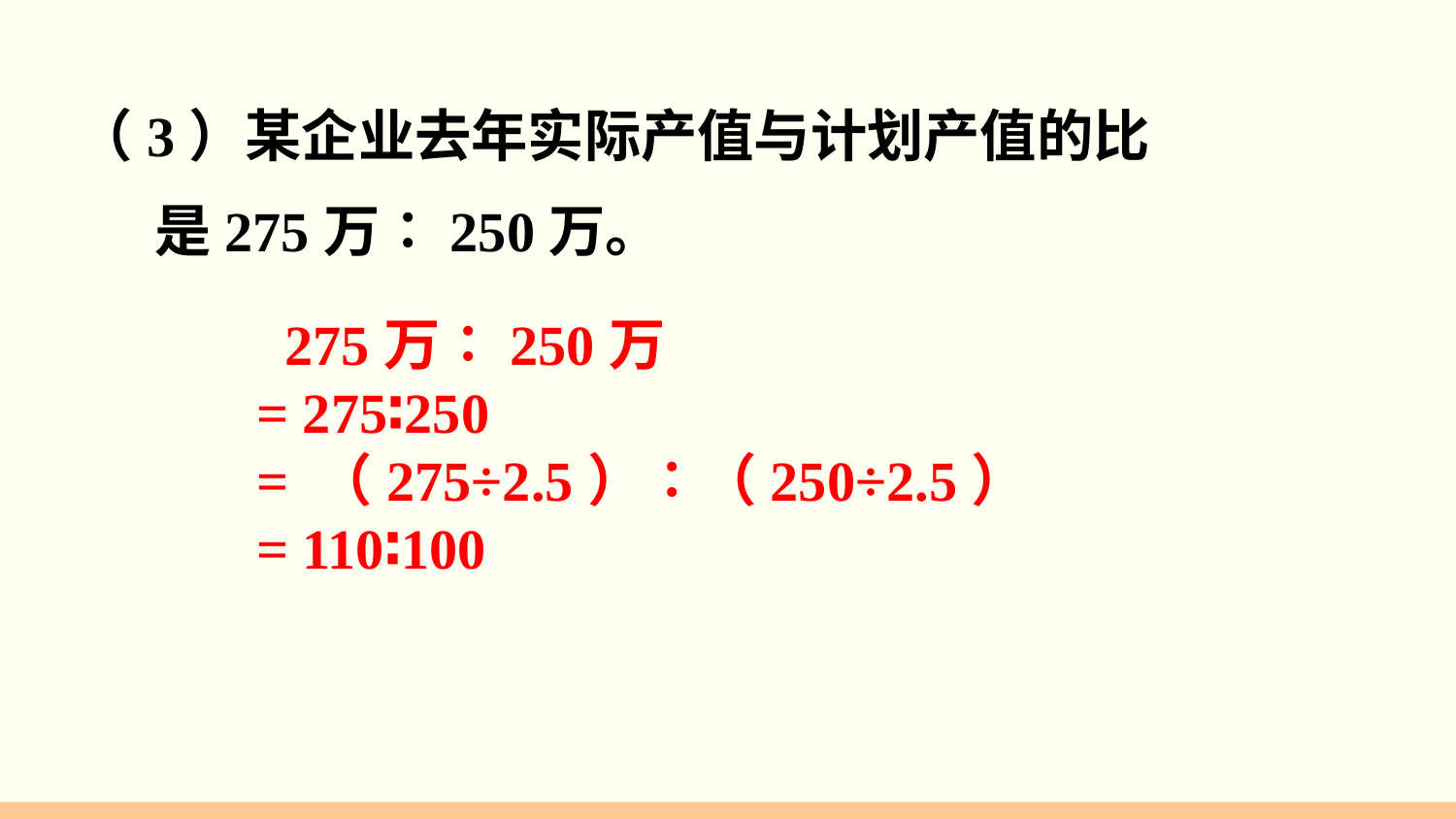

（3）某企业去年实际产值与计划产值的比
     是275万∶250万。
  275万∶250万
= 275∶250
= （275÷2.5）∶（250÷2.5）
= 110∶100